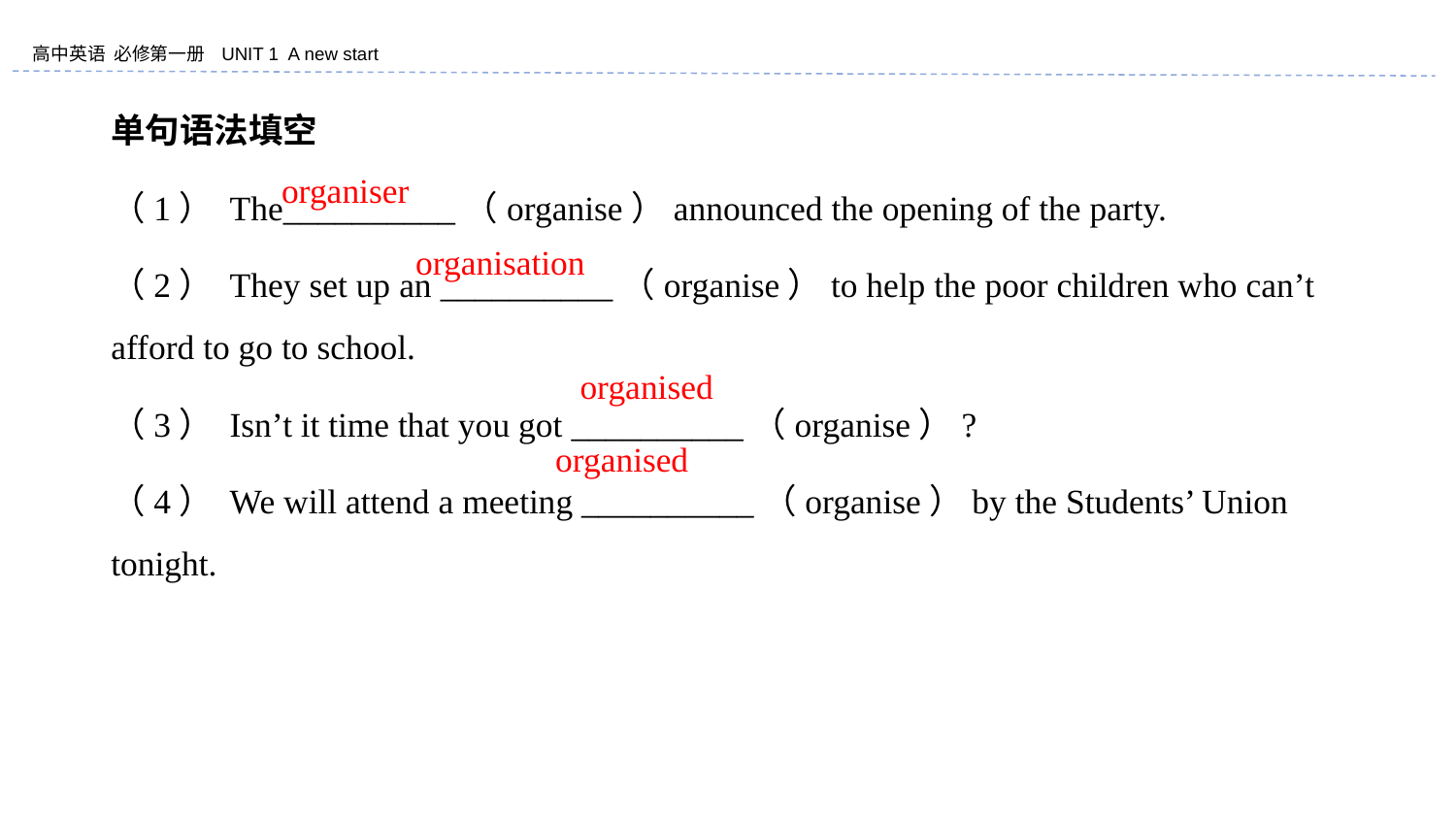

单句语法填空
（1） The__________（organise）announced the opening of the party.
（2） They set up an __________（organise）to help the poor children who can’t afford to go to school.
（3） Isn’t it time that you got __________（organise）?
（4） We will attend a meeting __________（organise）by the Students’ Union tonight.

organiser
organisation
organised
organised